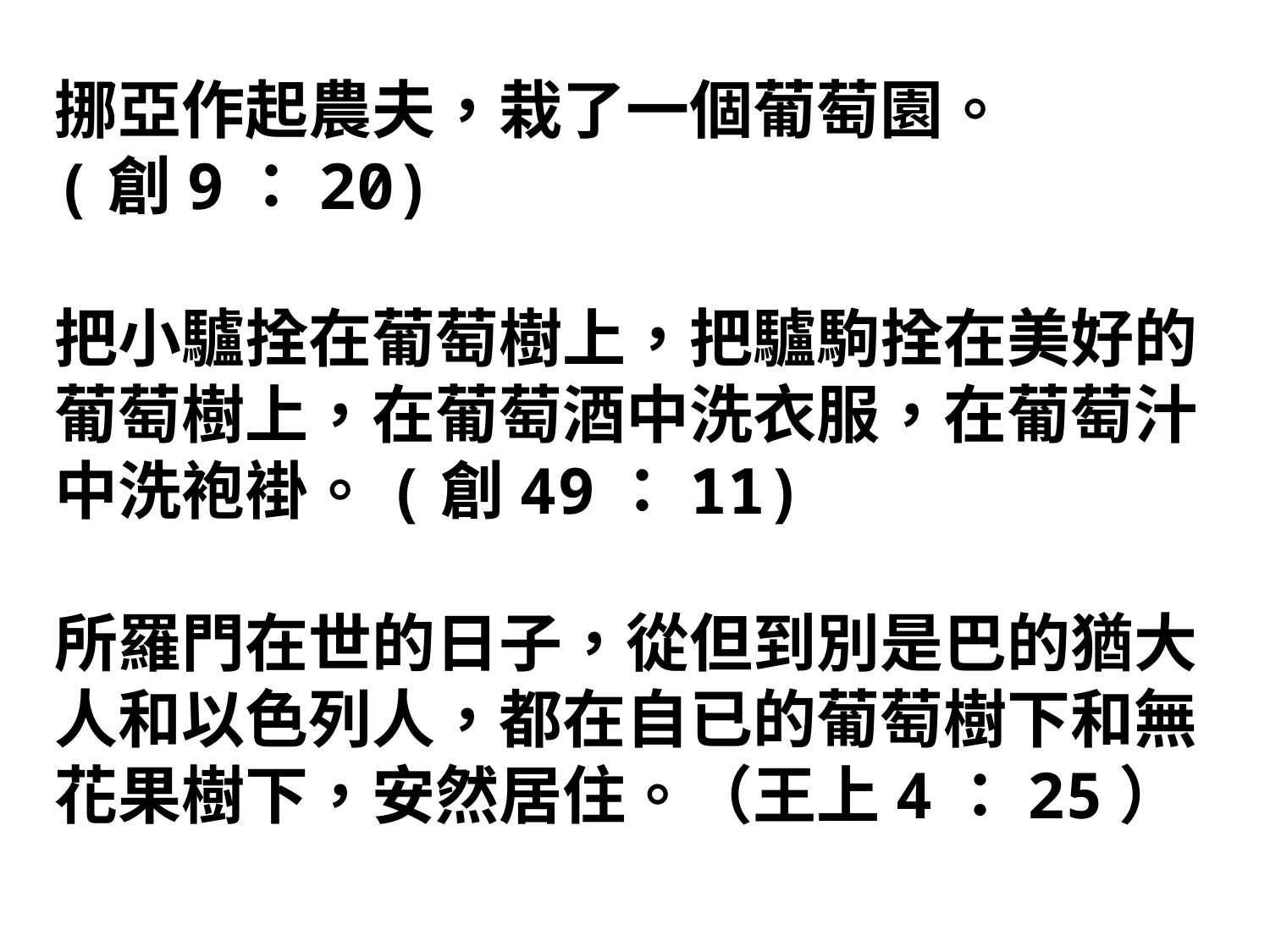

挪亞作起農夫，栽了一個葡萄園。
(創9：20)

把小驢拴在葡萄樹上，把驢駒拴在美好的葡萄樹上，在葡萄酒中洗衣服，在葡萄汁中洗袍褂。(創49：11)

所羅門在世的日子，從但到別是巴的猶大人和以色列人，都在自已的葡萄樹下和無花果樹下，安然居住。（王上4：25）